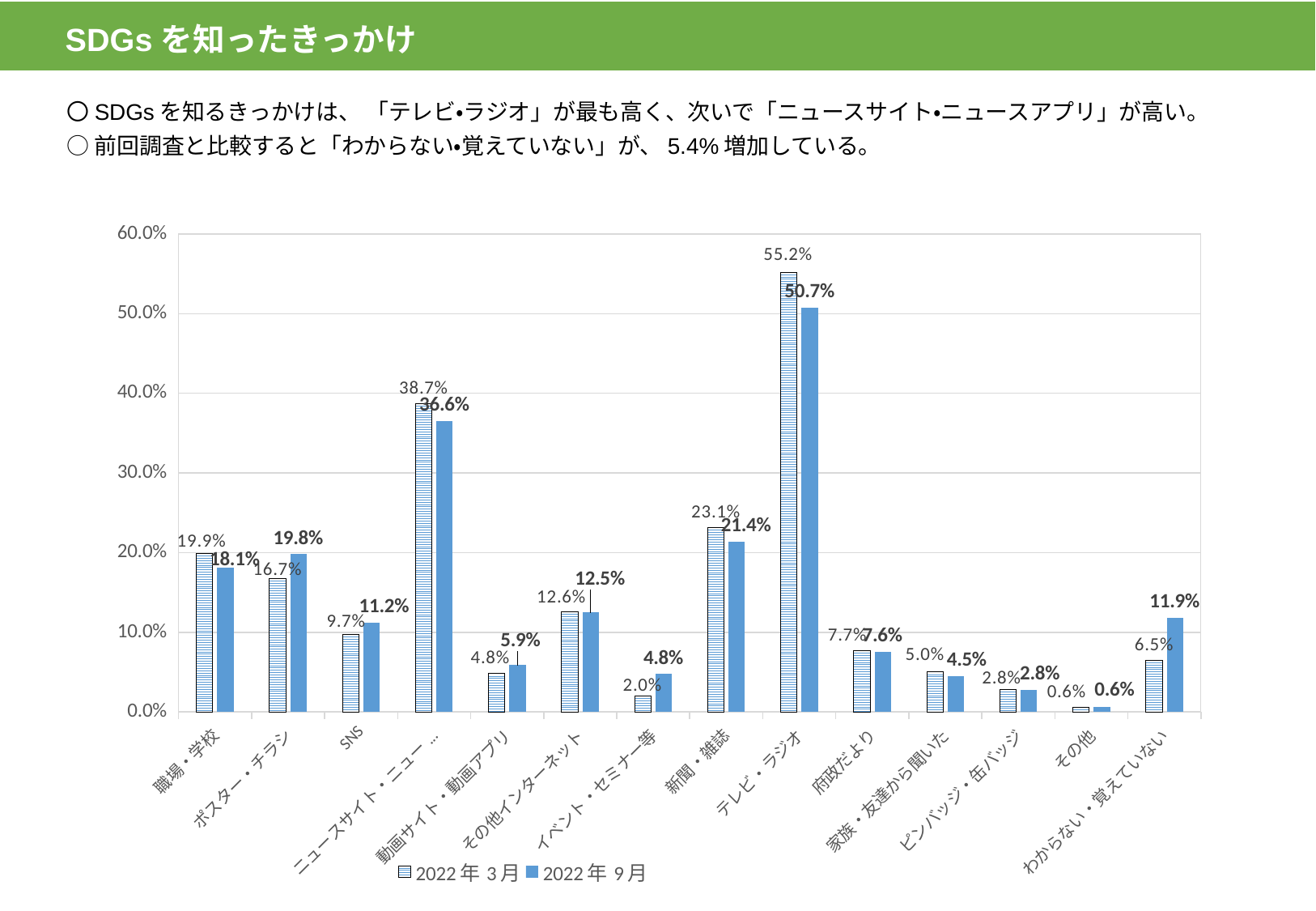

SDGsを知ったきっかけ
〇SDGsを知るきっかけは、 「テレビ・ラジオ」が最も高く、次いで「ニュースサイト・ニュースアプリ」が高い。
○前回調査と比較すると「わからない・覚えていない」が、5.4%増加している。

### Chart

| Category | 2022年3月 | 2022年9月 |
|---|---|---|
| 職場・学校 | 19.9 | 18.09290953545232 |
| ポスター・チラシ | 16.7 | 19.804400977995112 |
| SNS | 9.7 | 11.246943765281173 |
| ニュースサイト・ニュースアプリ | 38.7 | 36.552567237163814 |
| 動画サイト・動画アプリ | 4.8 | 5.8679706601467 |
| その他インターネット | 12.6 | 12.469437652811736 |
| イベント・セミナー等 | 2.0 | 4.767726161369193 |
| 新聞・雑誌 | 23.1 | 21.39364303178484 |
| テレビ・ラジオ | 55.2 | 50.733496332518335 |
| 府政だより | 7.7 | 7.579462102689487 |
| 家族・友達から聞いた | 5.0 | 4.52322738386308 |
| ピンバッジ・缶バッジ | 2.8 | 2.8117359413202934 |
| その他 | 0.6 | 0.6112469437652812 |
| わからない・覚えていない | 6.5 | 11.858190709046454 |